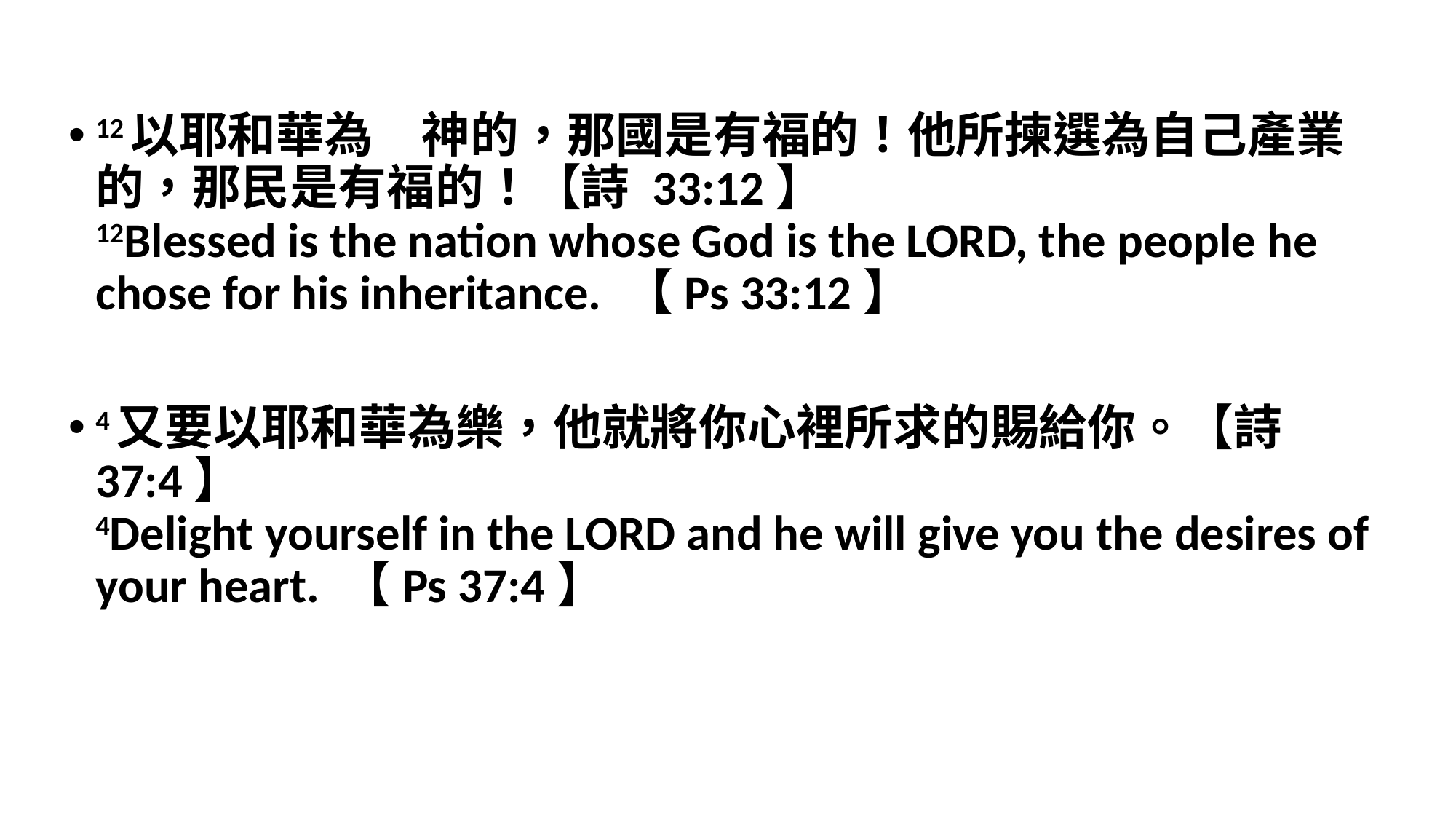

#
12以耶和華為　神的，那國是有福的！他所揀選為自己產業的，那民是有福的！【詩 33:12】
12Blessed is the nation whose God is the LORD, the people he chose for his inheritance. 【Ps 33:12】

4又要以耶和華為樂，他就將你心裡所求的賜給你。【詩 37:4】
4Delight yourself in the LORD and he will give you the desires of your heart. 【Ps 37:4】